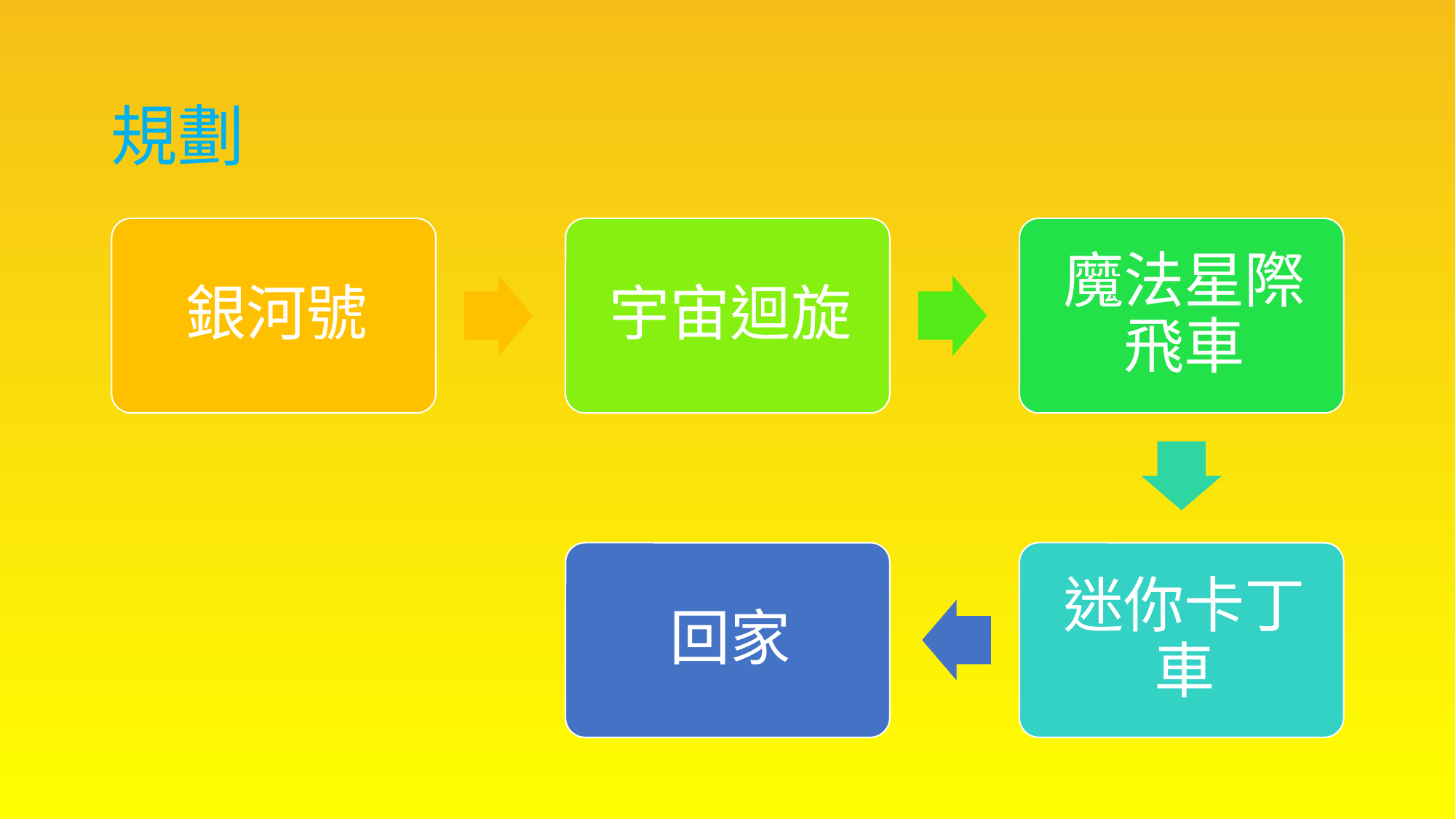

# 規劃
銀河號

宇宙迴旋

魔法星際飛車

迷你卡丁車

回家